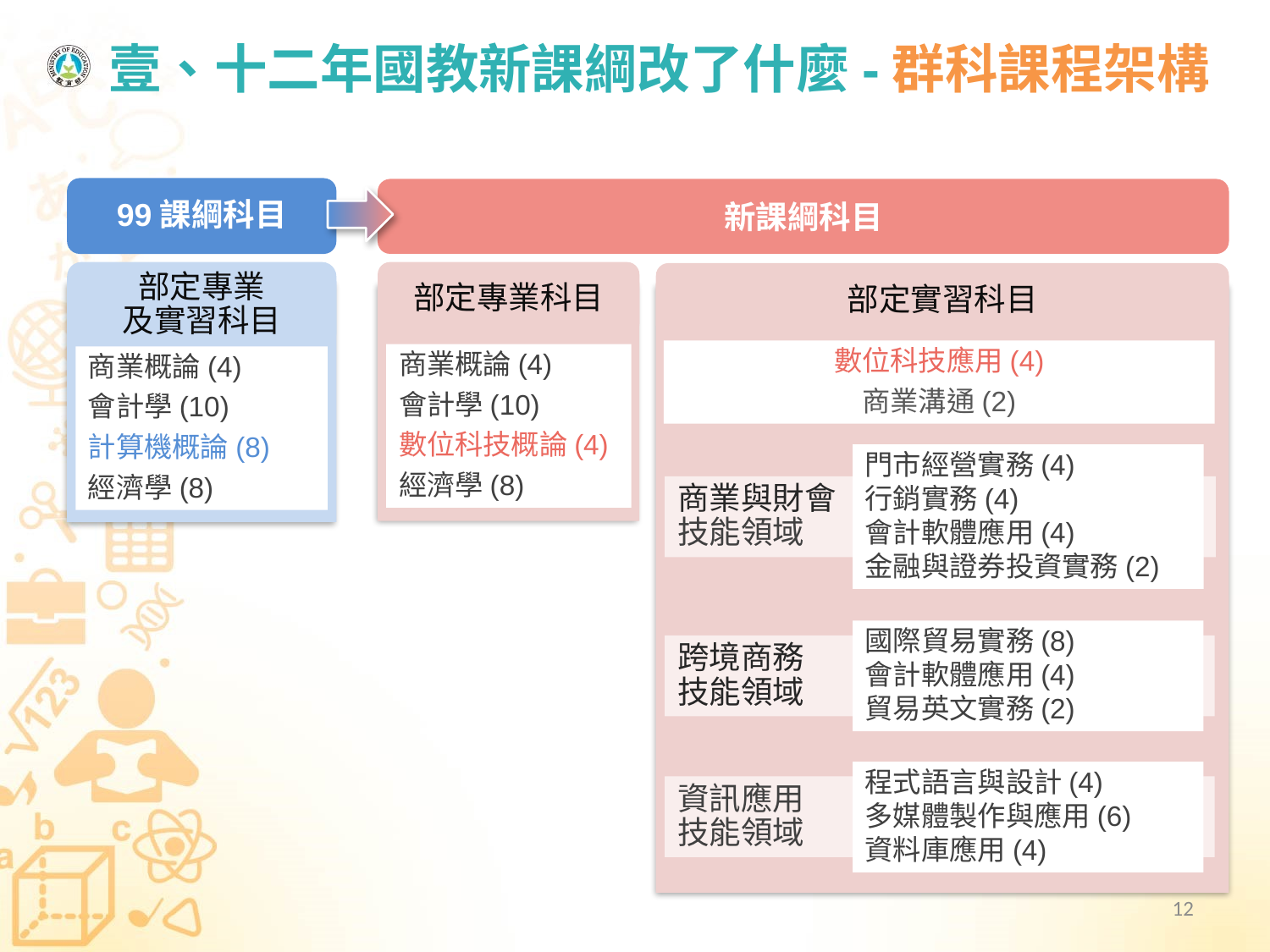

# 壹、十二年國教新課綱改了什麼-群科課程架構
99課綱科目
新課綱科目

部定專業
及實習科目

部定專業科目

部定實習科目

數位科技應用(4)
商業溝通(2)
商業概論(4)
會計學(10)
數位科技概論(4)
經濟學(8)
商業概論(4)
會計學(10)
計算機概論(8)
經濟學(8)
商業與財會
技能領域
門市經營實務(4)
行銷實務(4)
會計軟體應用(4)
金融與證券投資實務(2)
跨境商務
技能領域
國際貿易實務(8)
會計軟體應用(4)
貿易英文實務(2)
資訊應用
技能領域
程式語言與設計(4)
多媒體製作與應用(6)
資料庫應用(4)
12